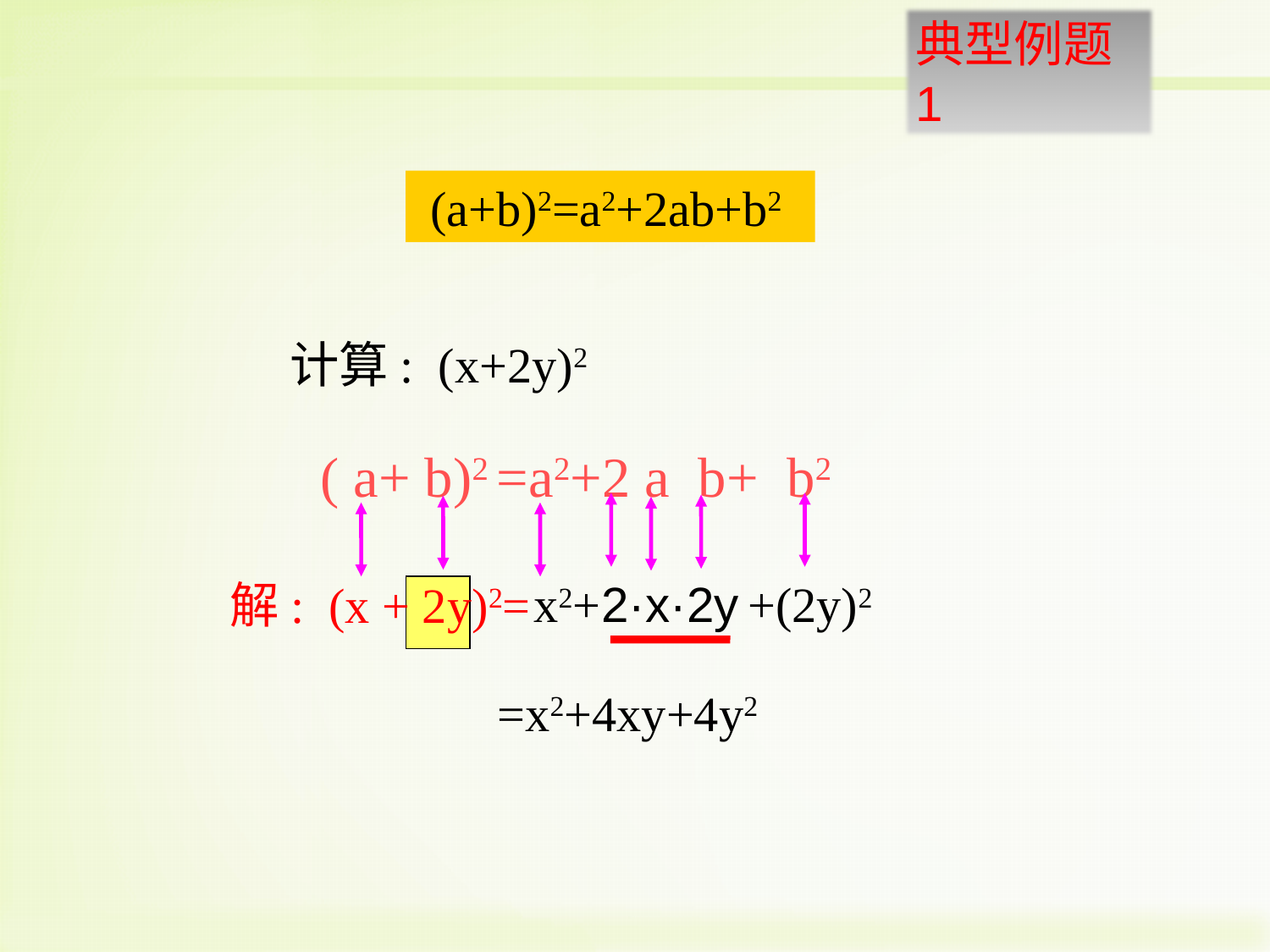

(a+b)2=a2+2ab+b2
计算:  (x+2y)2
( a+ b)2 =a2+2 a  b+  b2

x2+            +(2y)2
2·x·2y
解:  (x + 2y)2=

=x2+4xy+4y2